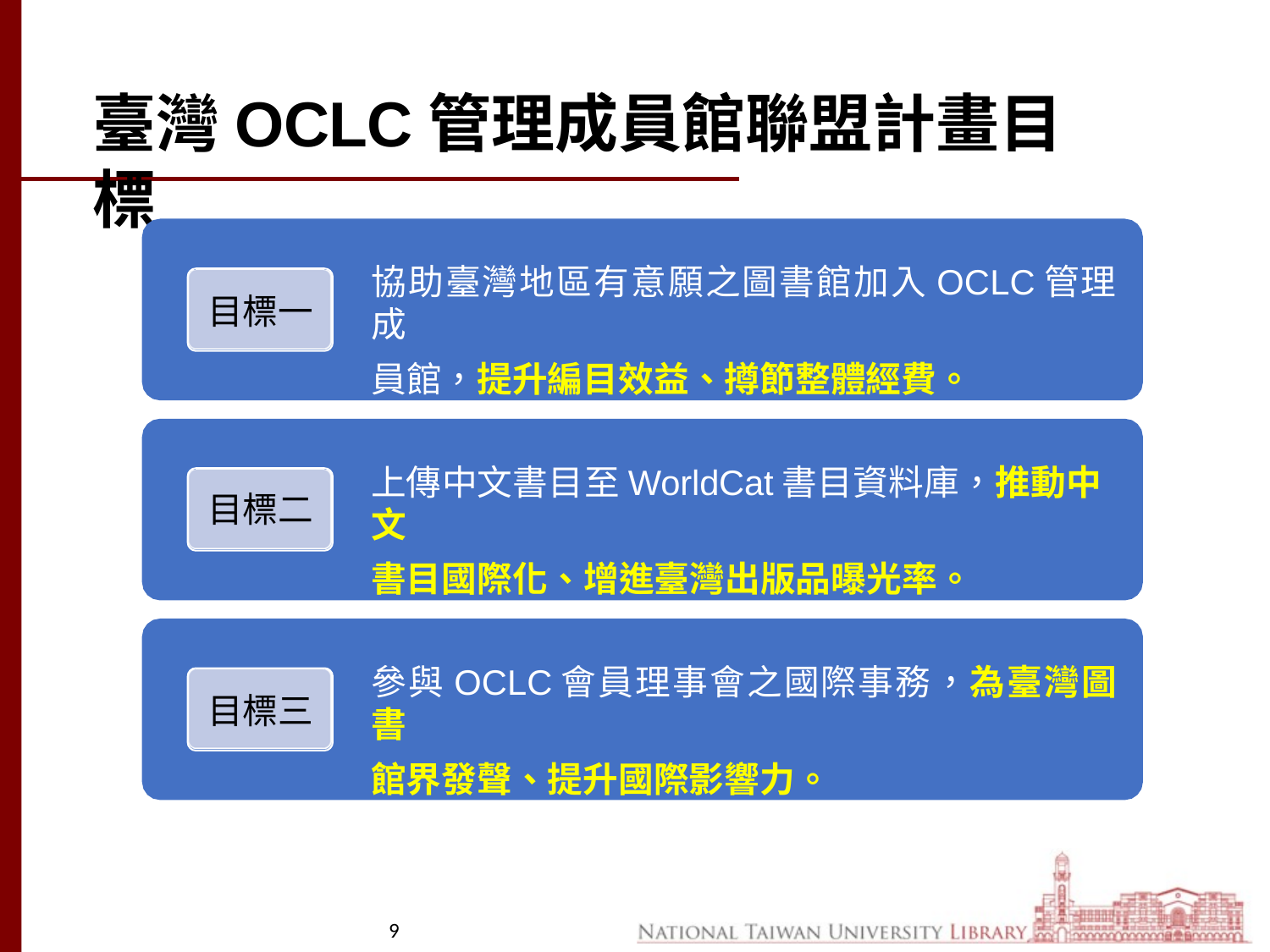

# 臺灣OCLC管理成員館聯盟計畫目標

協助臺灣地區有意願之圖書館加入OCLC管理成
員館，提升編目效益、撙節整體經費。

目標一

上傳中文書目至WorldCat書目資料庫，推動中文
書目國際化、增進臺灣出版品曝光率。

目標二

參與OCLC會員理事會之國際事務，為臺灣圖書
館界發聲、提升國際影響力。

目標三
9